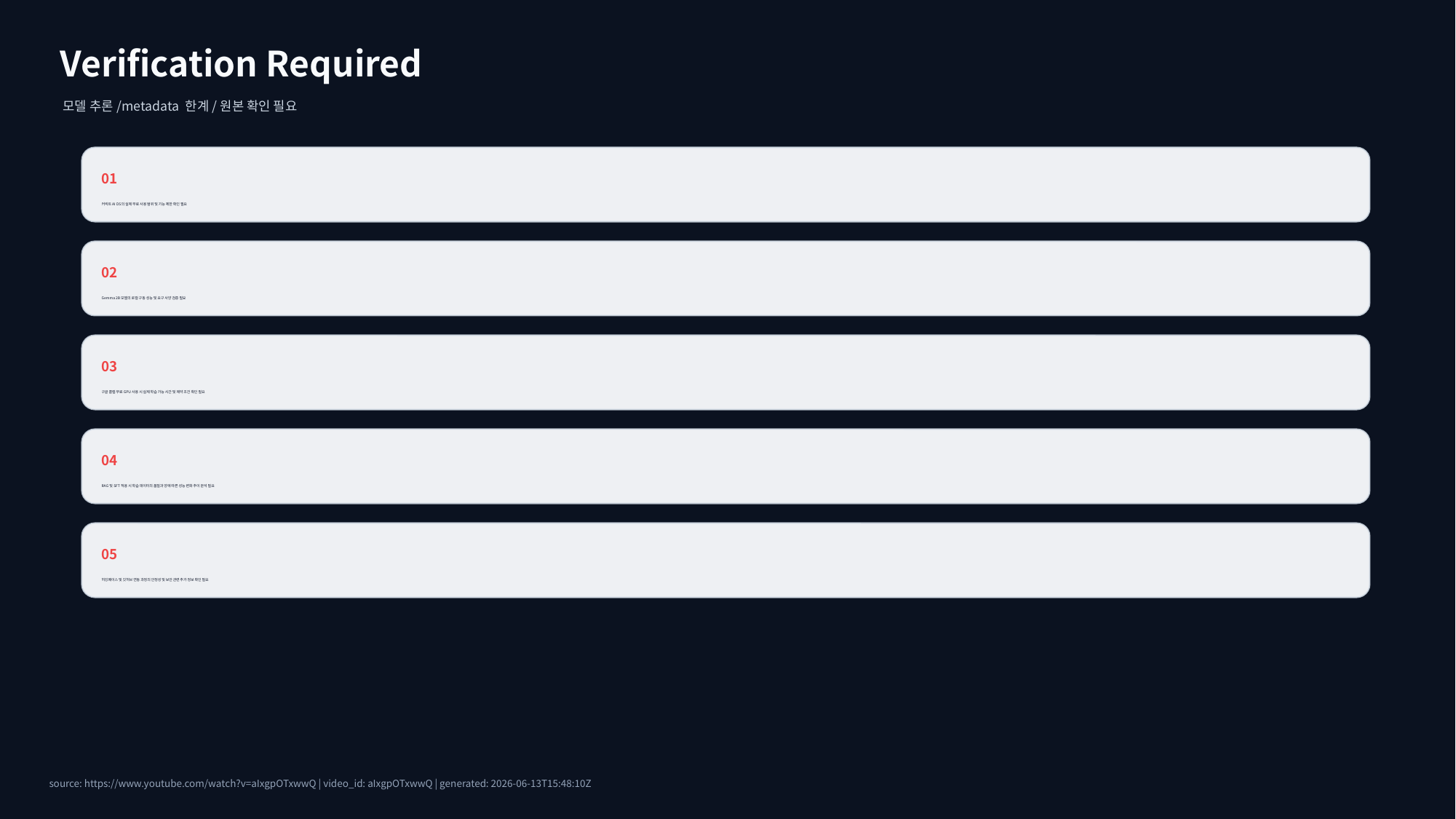

Verification Required
모델 추론/metadata 한계/원본 확인 필요

01
커넥트 AI OS의 실제 무료 사용 범위 및 기능 제한 확인 필요

02
Gemma 2B 모델의 로컬 구동 성능 및 요구 사양 검증 필요

03
구글 콜랩 무료 GPU 사용 시 실제 학습 가능 시간 및 제약 조건 확인 필요

04
RAG 및 SFT 적용 시 학습 데이터의 품질과 양에 따른 성능 변화 추이 분석 필요

05
허깅페이스 및 깃허브 연동 과정의 안정성 및 보안 관련 추가 정보 확인 필요
source: https://www.youtube.com/watch?v=aIxgpOTxwwQ | video_id: aIxgpOTxwwQ | generated: 2026-06-13T15:48:10Z